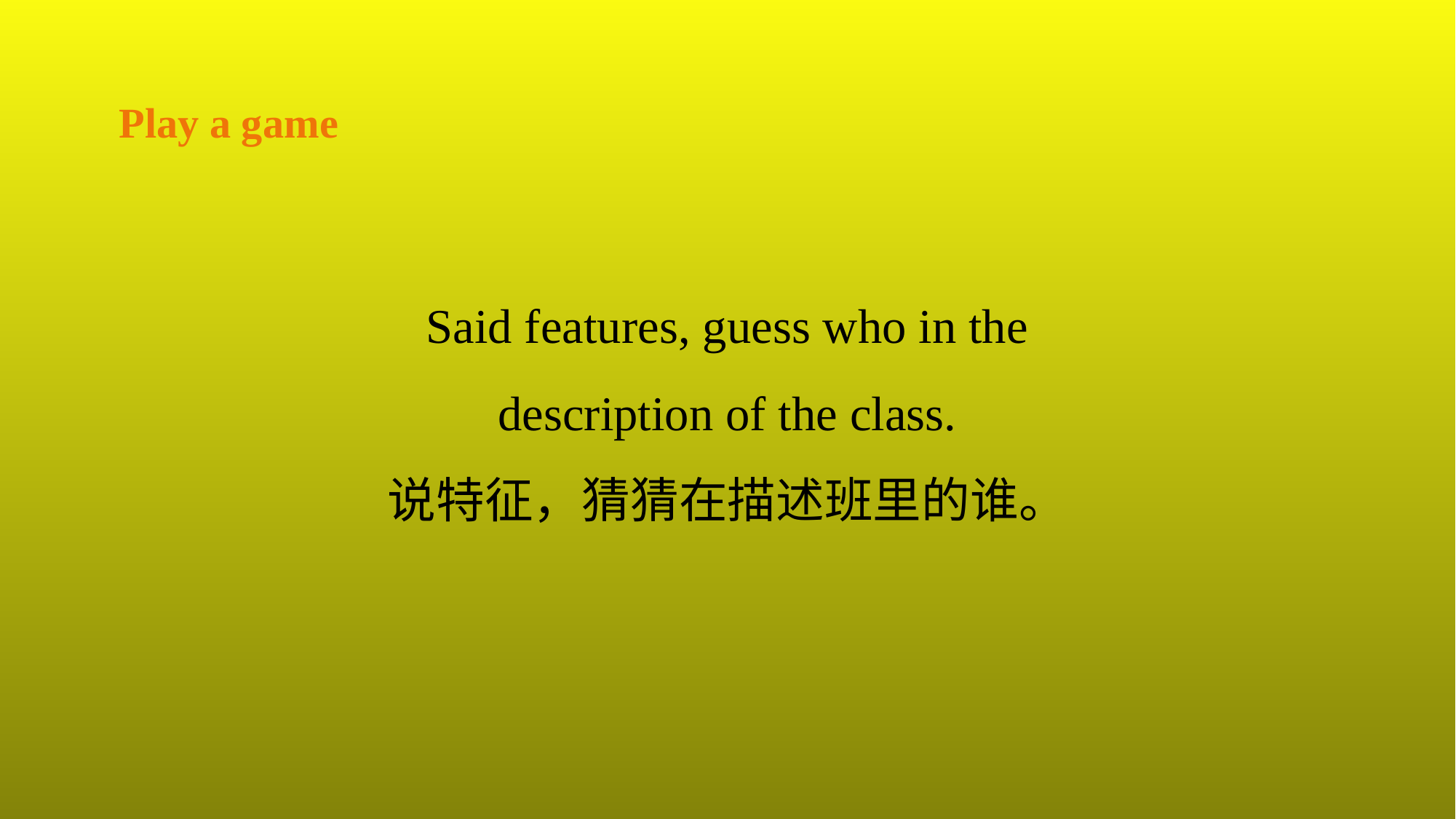

Play a game
Said features, guess who in the description of the class.
说特征，猜猜在描述班里的谁。